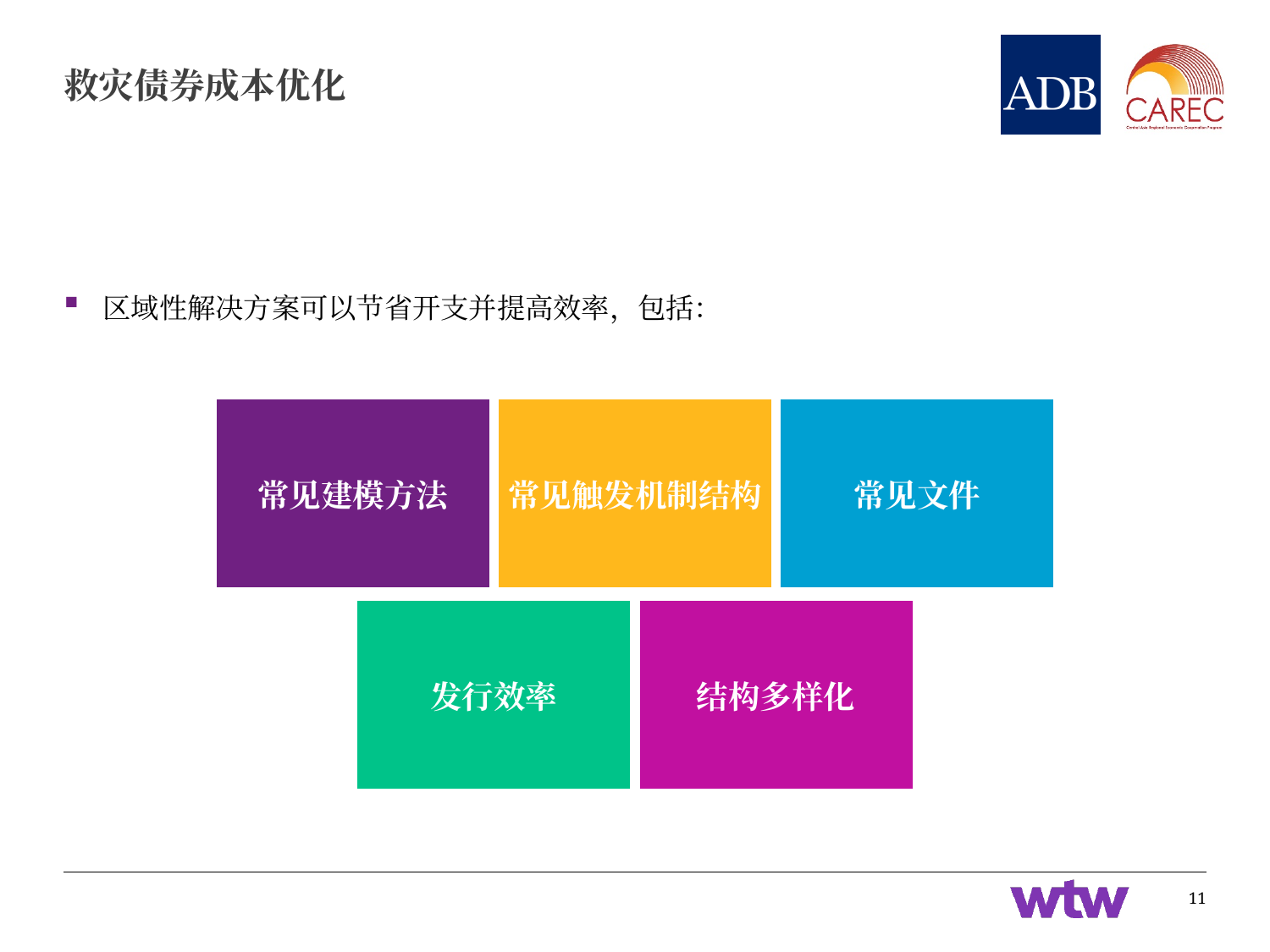

# 救灾债券成本优化

区域性解决方案可以节省开支并提高效率，包括：
| 常见建模方法 | 常见触发机制结构 | 常见文件 |
| --- | --- | --- |
| 发行效率 | 结构多样化 |
| --- | --- |
11